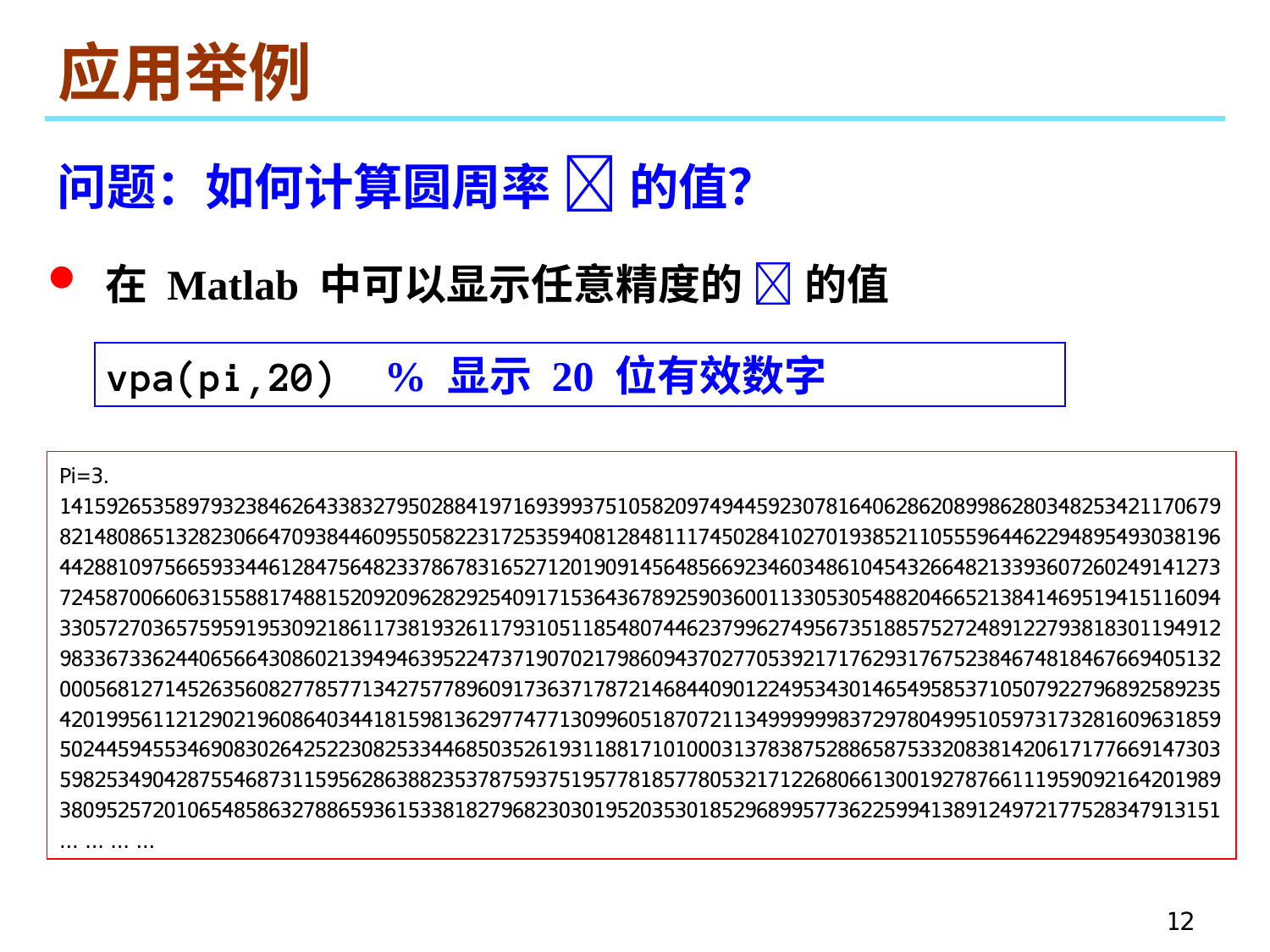

# 应用举例
问题：如何计算圆周率 π 的值？
 在 Matlab 中可以显示任意精度的 π 的值
vpa(pi,20)  % 显示 20 位有效数字
Pi=3.
1415926535897932384626433832795028841971693993751058209749445923078164062862089986280348253421170679
8214808651328230664709384460955058223172535940812848111745028410270193852110555964462294895493038196
4428810975665933446128475648233786783165271201909145648566923460348610454326648213393607260249141273
7245870066063155881748815209209628292540917153643678925903600113305305488204665213841469519415116094
3305727036575959195309218611738193261179310511854807446237996274956735188575272489122793818301194912
9833673362440656643086021394946395224737190702179860943702770539217176293176752384674818467669405132
0005681271452635608277857713427577896091736371787214684409012249534301465495853710507922796892589235
4201995611212902196086403441815981362977477130996051870721134999999837297804995105973173281609631859
5024459455346908302642522308253344685035261931188171010003137838752886587533208381420617177669147303
5982534904287554687311595628638823537875937519577818577805321712268066130019278766111959092164201989
3809525720106548586327886593615338182796823030195203530185296899577362259941389124972177528347913151
... ... ... ...
12